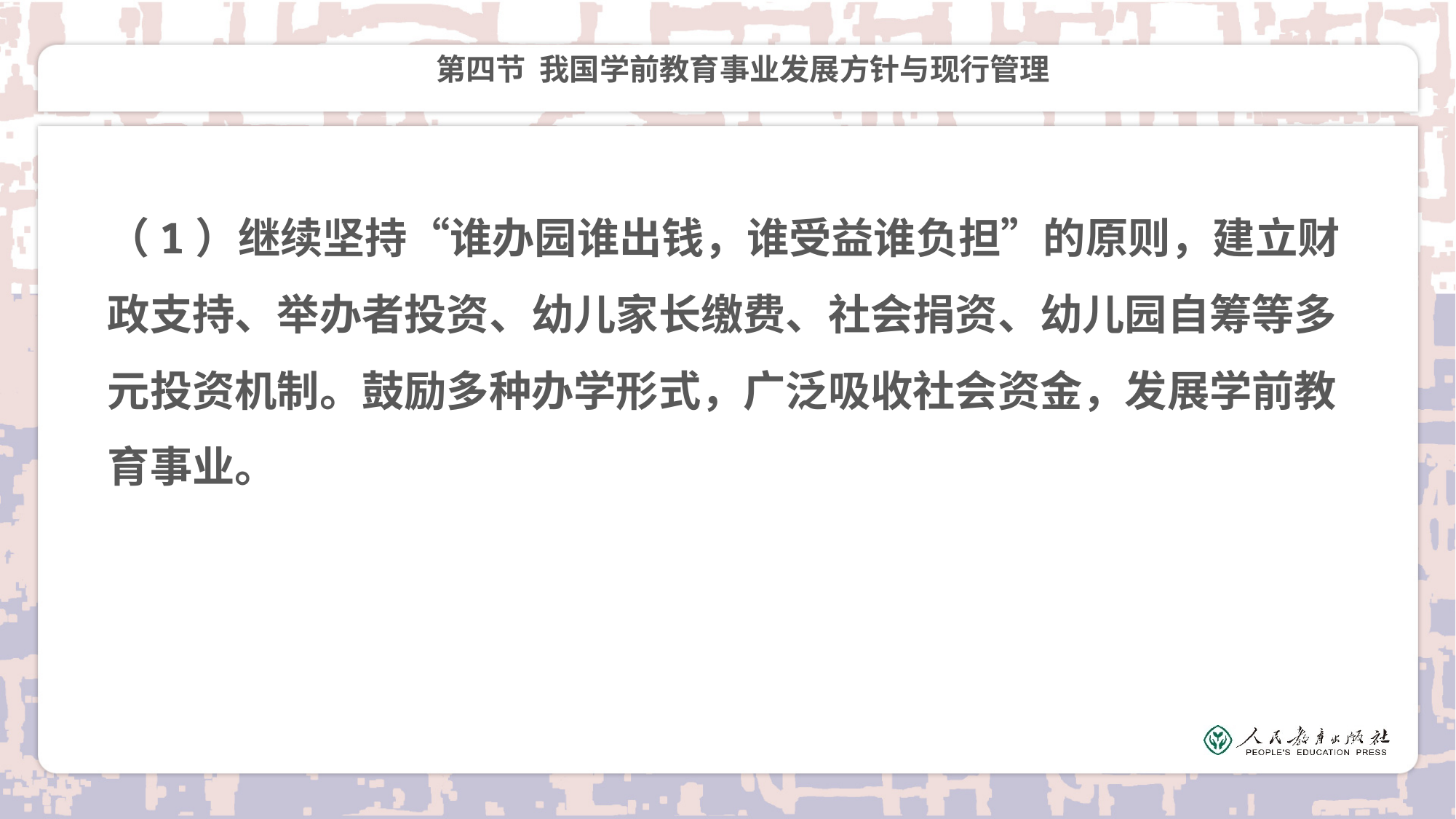

# 第四节  我国学前教育事业发展方针与现行管理
（1）继续坚持“谁办园谁出钱，谁受益谁负担”的原则，建立财政支持、举办者投资、幼儿家长缴费、社会捐资、幼儿园自筹等多元投资机制。鼓励多种办学形式，广泛吸收社会资金，发展学前教育事业。